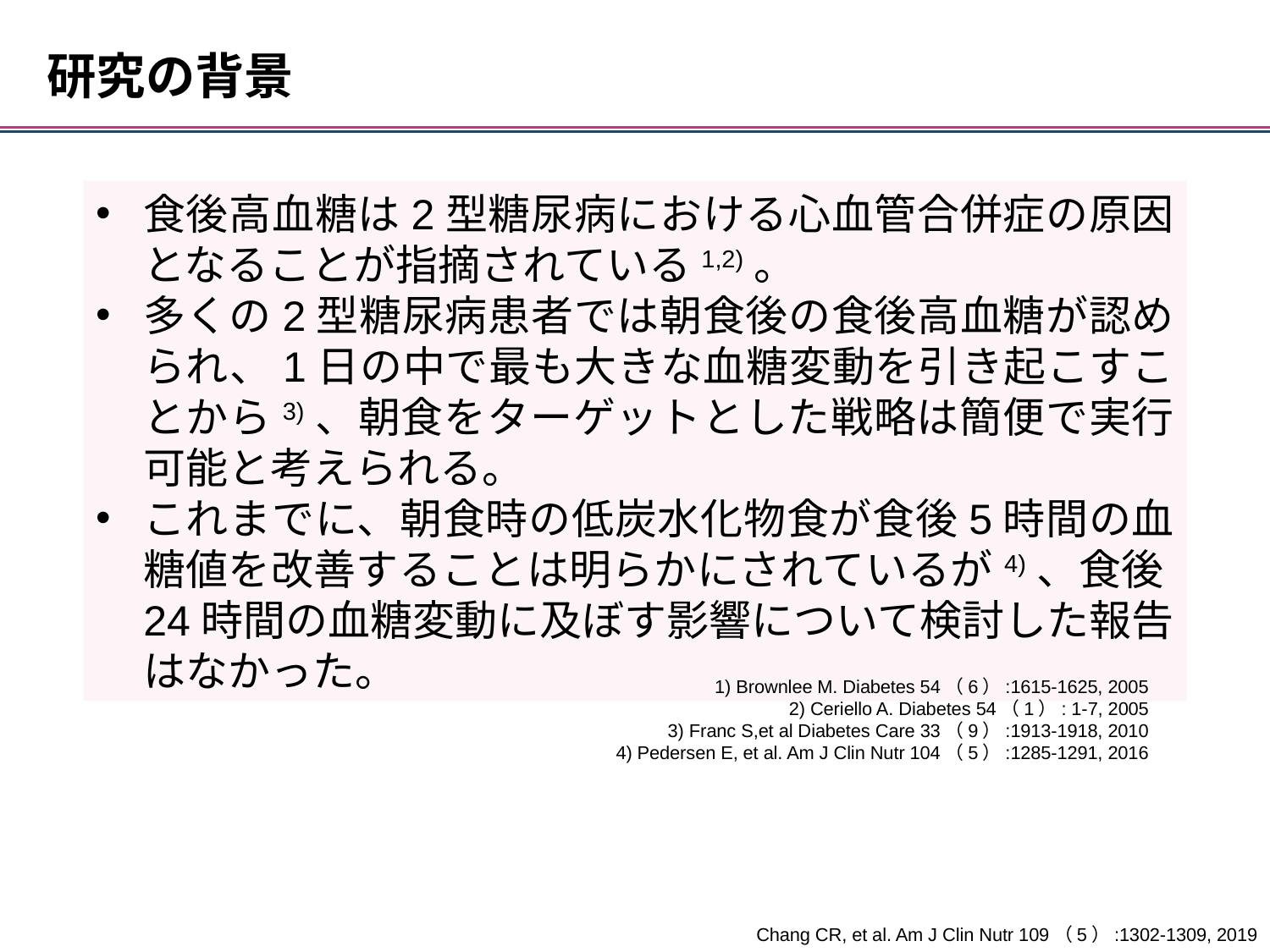

研究の背景
食後高血糖は2型糖尿病における心血管合併症の原因となることが指摘されている1,2)。
多くの2型糖尿病患者では朝食後の食後高血糖が認められ、1日の中で最も大きな血糖変動を引き起こすことから3)、朝食をターゲットとした戦略は簡便で実行可能と考えられる。
これまでに、朝食時の低炭水化物食が食後5時間の血糖値を改善することは明らかにされているが4)、食後24時間の血糖変動に及ぼす影響について検討した報告はなかった。
1) Brownlee M. Diabetes 54（6）:1615-1625, 2005
2) Ceriello A. Diabetes 54（1）: 1-7, 2005
3) Franc S,et al Diabetes Care 33（9）:1913-1918, 2010
4) Pedersen E, et al. Am J Clin Nutr 104（5）:1285-1291, 2016
Chang CR, et al. Am J Clin Nutr 109（5）:1302-1309, 2019